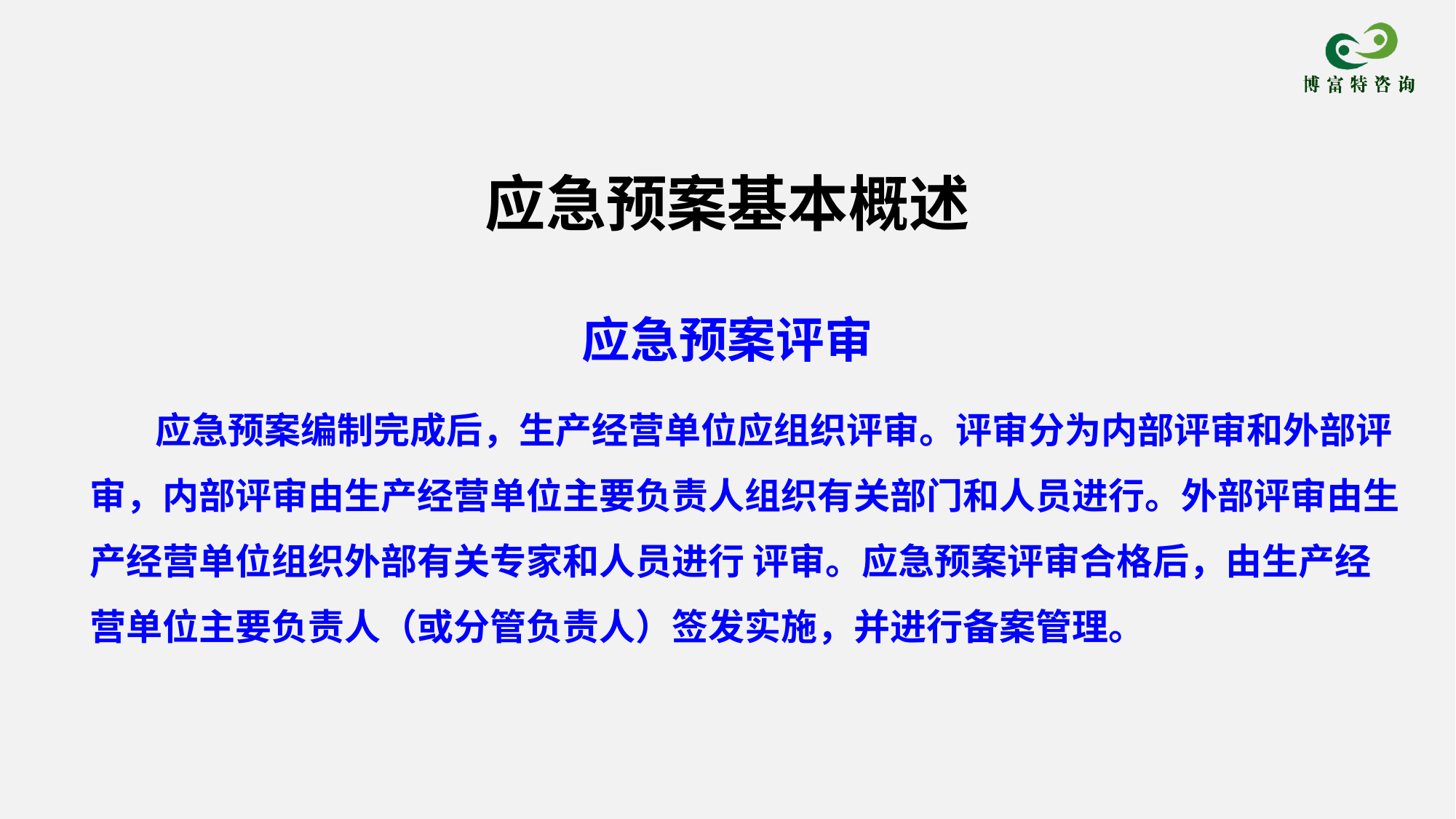

应急预案基本概述
# 应急预案评审
            应急预案编制完成后，生产经营单位应组织评审。评审分为内部评审和外部评审，内部评审由生产经营单位主要负责人组织有关部门和人员进行。外部评审由生产经营单位组织外部有关专家和人员进行 评审。应急预案评审合格后，由生产经营单位主要负责人（或分管负责人）签发实施，并进行备案管理。